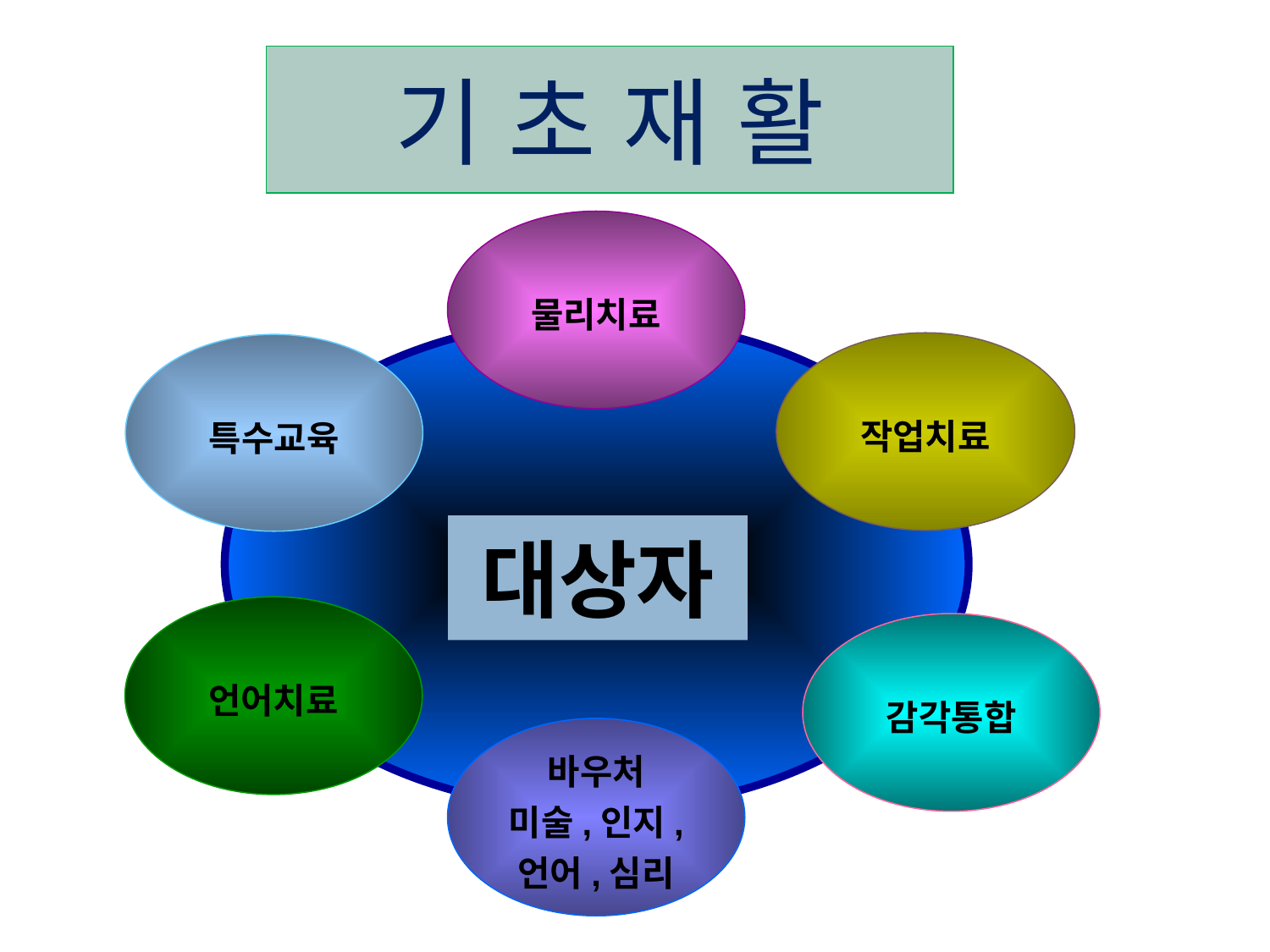

기 초 재 활
물리치료

작업치료
특수교육
대상자
언어치료
감각통합
바우처
미술,인지,
언어,심리